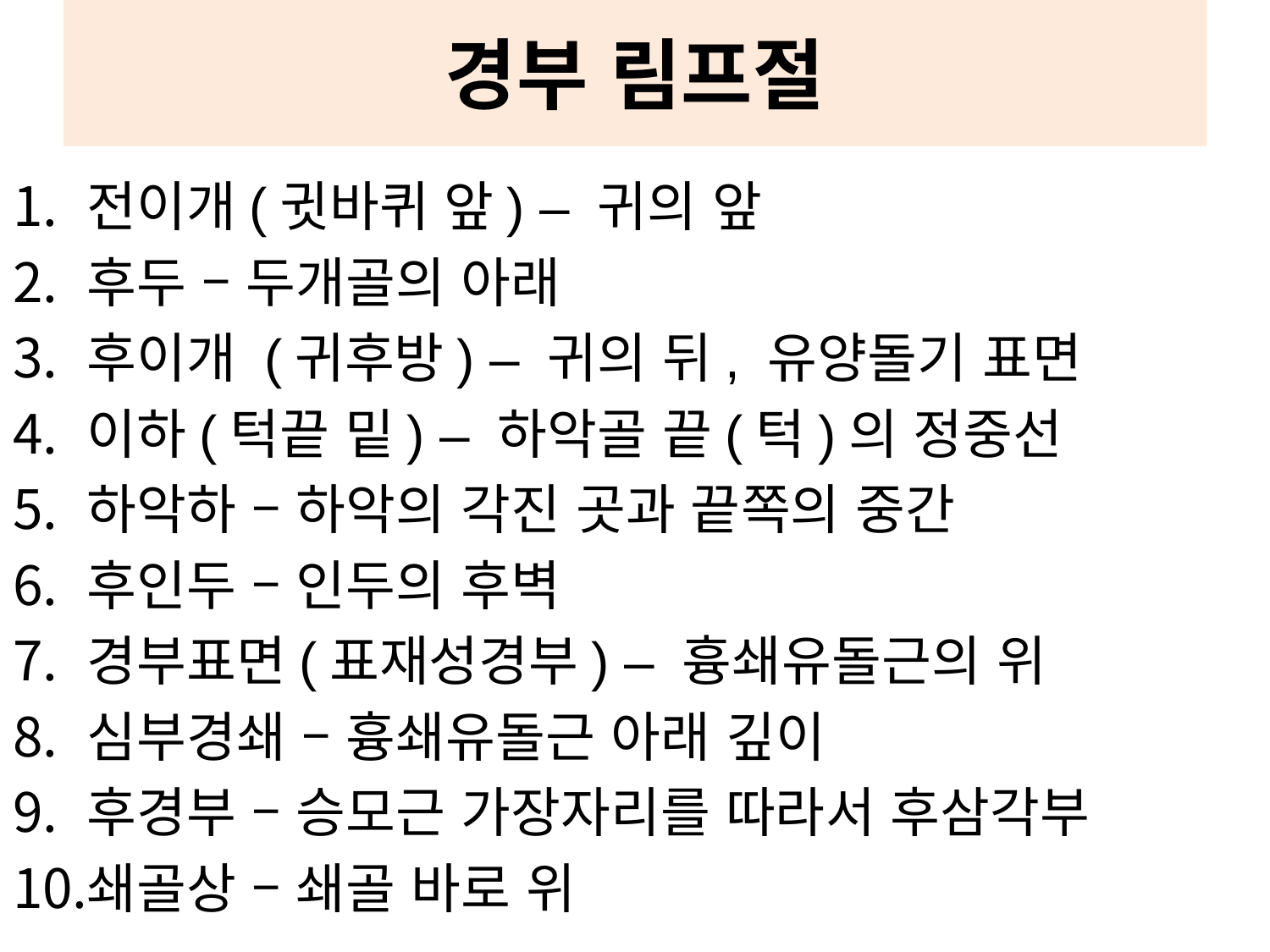

# 경부 림프절
전이개(귓바퀴 앞) – 귀의 앞
후두 – 두개골의 아래
후이개 (귀후방) – 귀의 뒤, 유양돌기 표면
이하(턱끝 밑) – 하악골 끝(턱)의 정중선
하악하 – 하악의 각진 곳과 끝쪽의 중간
후인두 – 인두의 후벽
경부표면(표재성경부) – 흉쇄유돌근의 위
심부경쇄 – 흉쇄유돌근 아래 깊이
후경부 – 승모근 가장자리를 따라서 후삼각부
쇄골상 – 쇄골 바로 위